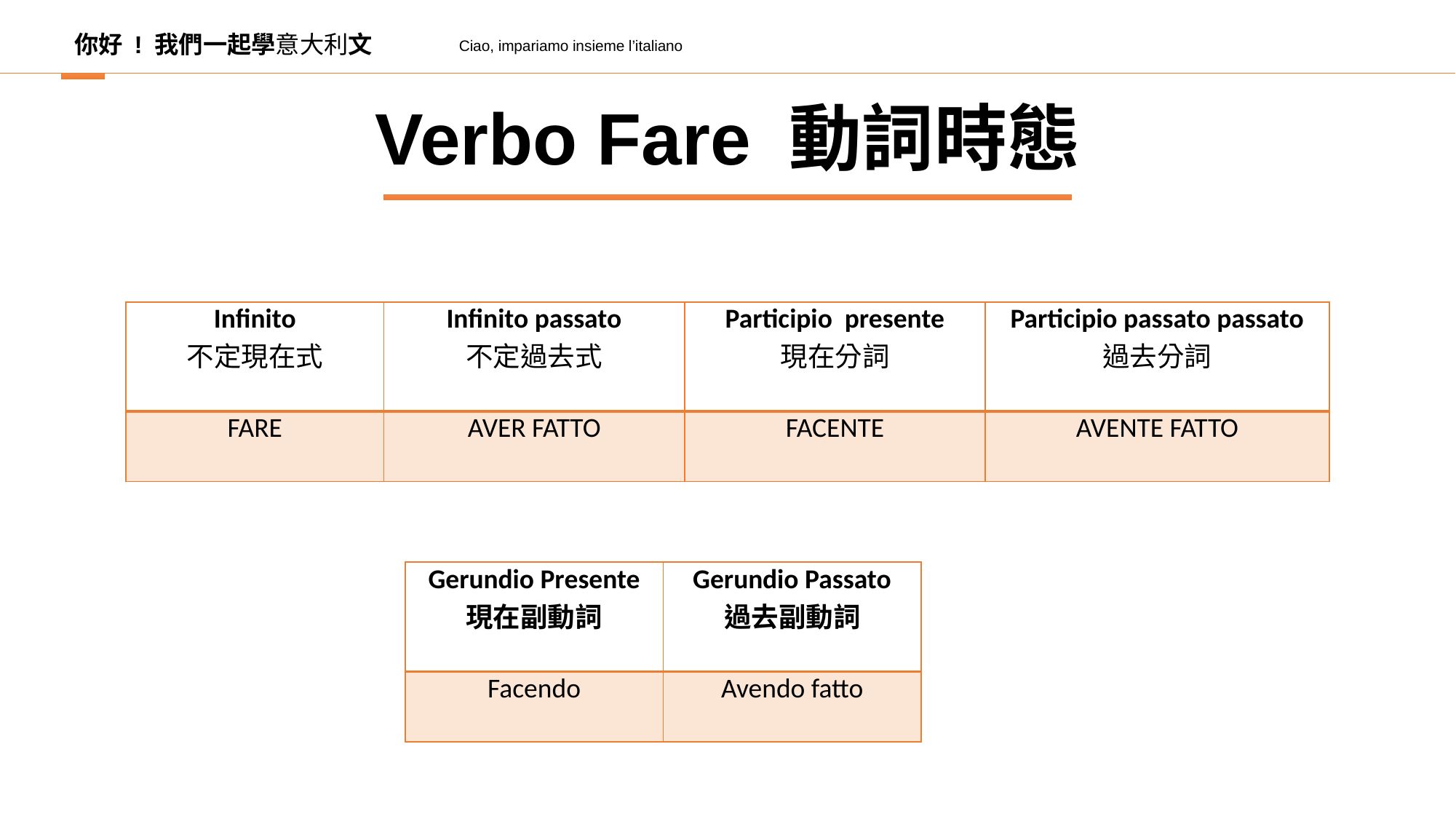

你好 ! 我們一起學意大利文
Ciao, impariamo insieme l’italiano

Verbo Fare 動詞時態

| Infinito 不定現在式 | Infinito passato 不定過去式 | Participio presente 現在分詞 | Participio passato passato 過去分詞 |
| --- | --- | --- | --- |
| FARE | AVER FATTO | FACENTE | AVENTE FATTO |
| Gerundio Presente 現在副動詞 |
| --- |
| Facendo |
| Gerundio Passato 過去副動詞 |
| --- |
| Avendo fatto |